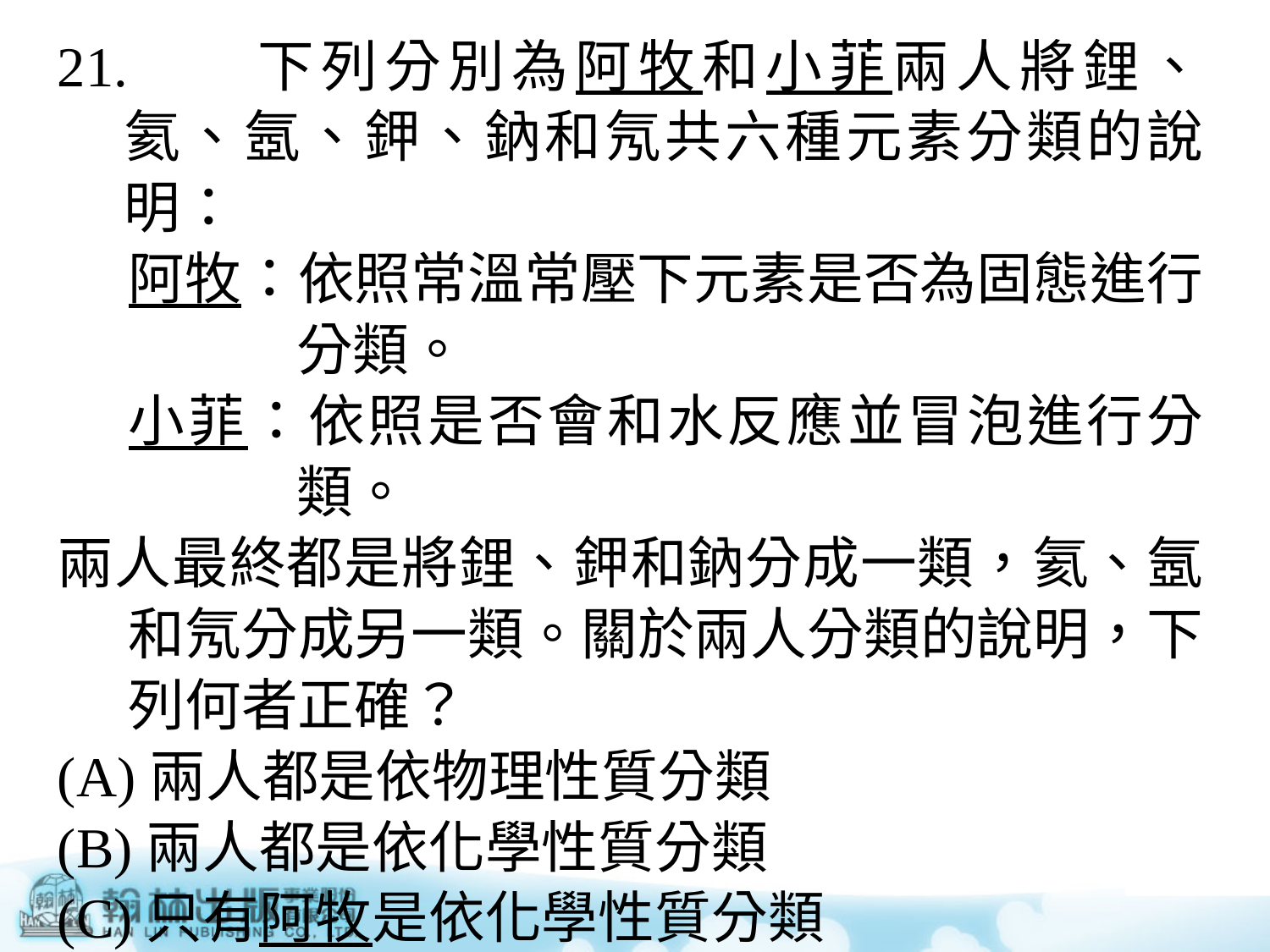

21.	下列分別為阿牧和小菲兩人將鋰、氦、氬、鉀、鈉和氖共六種元素分類的說明：
阿牧：依照常溫常壓下元素是否為固態進行分類。
小菲：依照是否會和水反應並冒泡進行分類。
兩人最終都是將鋰、鉀和鈉分成一類，氦、氬和氖分成另一類。關於兩人分類的說明，下列何者正確？
(A)兩人都是依物理性質分類
(B)兩人都是依化學性質分類
(C)只有阿牧是依化學性質分類
(D)只有小菲是依化學性質分類